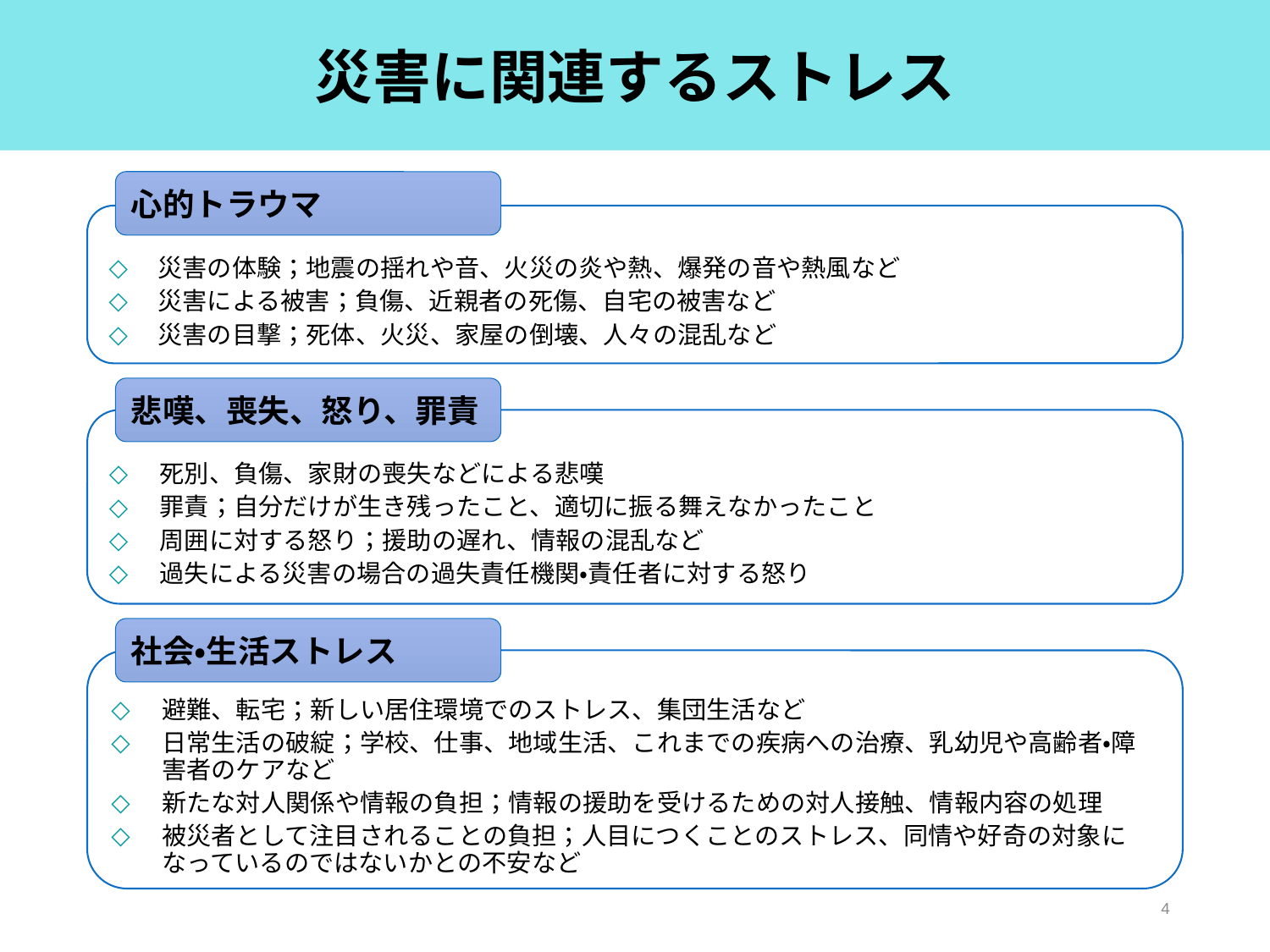

# 災害に関連するストレス
心的トラウマ

災害の体験；地震の揺れや音、火災の炎や熱、爆発の音や熱風など
災害による被害；負傷、近親者の死傷、自宅の被害など
災害の目撃；死体、火災、家屋の倒壊、人々の混乱など
悲嘆、喪失、怒り、罪責

死別、負傷、家財の喪失などによる悲嘆
罪責；自分だけが生き残ったこと、適切に振る舞えなかったこと
周囲に対する怒り；援助の遅れ、情報の混乱など
過失による災害の場合の過失責任機関・責任者に対する怒り
社会・生活ストレス

避難、転宅；新しい居住環境でのストレス、集団生活など
日常生活の破綻；学校、仕事、地域生活、これまでの疾病への治療、乳幼児や高齢者・障害者のケアなど
新たな対人関係や情報の負担；情報の援助を受けるための対人接触、情報内容の処理
被災者として注目されることの負担；人目につくことのストレス、同情や好奇の対象になっているのではないかとの不安など
4